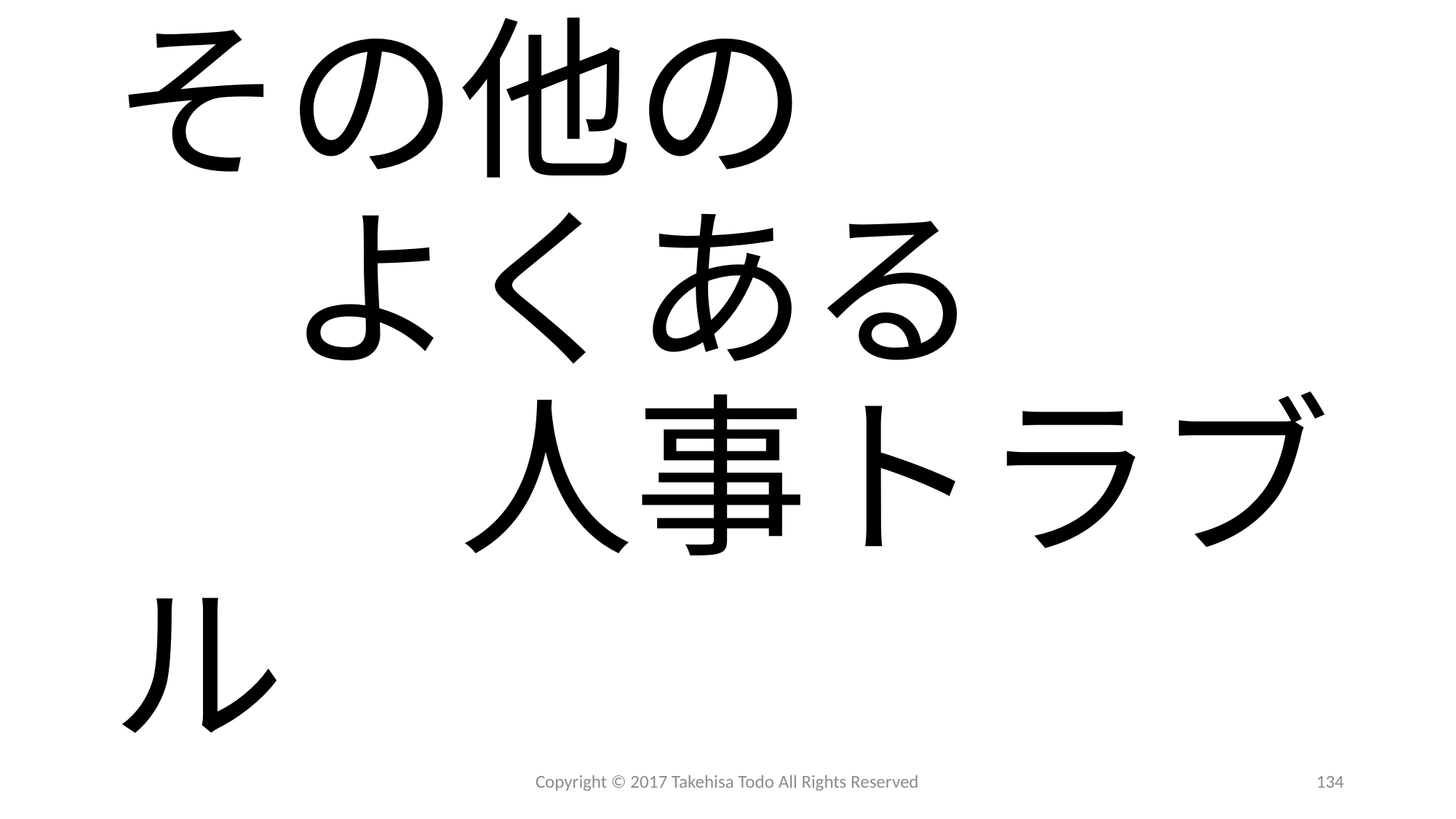

# その他の 　よくある 　　人事トラブル
Copyright © 2017 Takehisa Todo All Rights Reserved
134